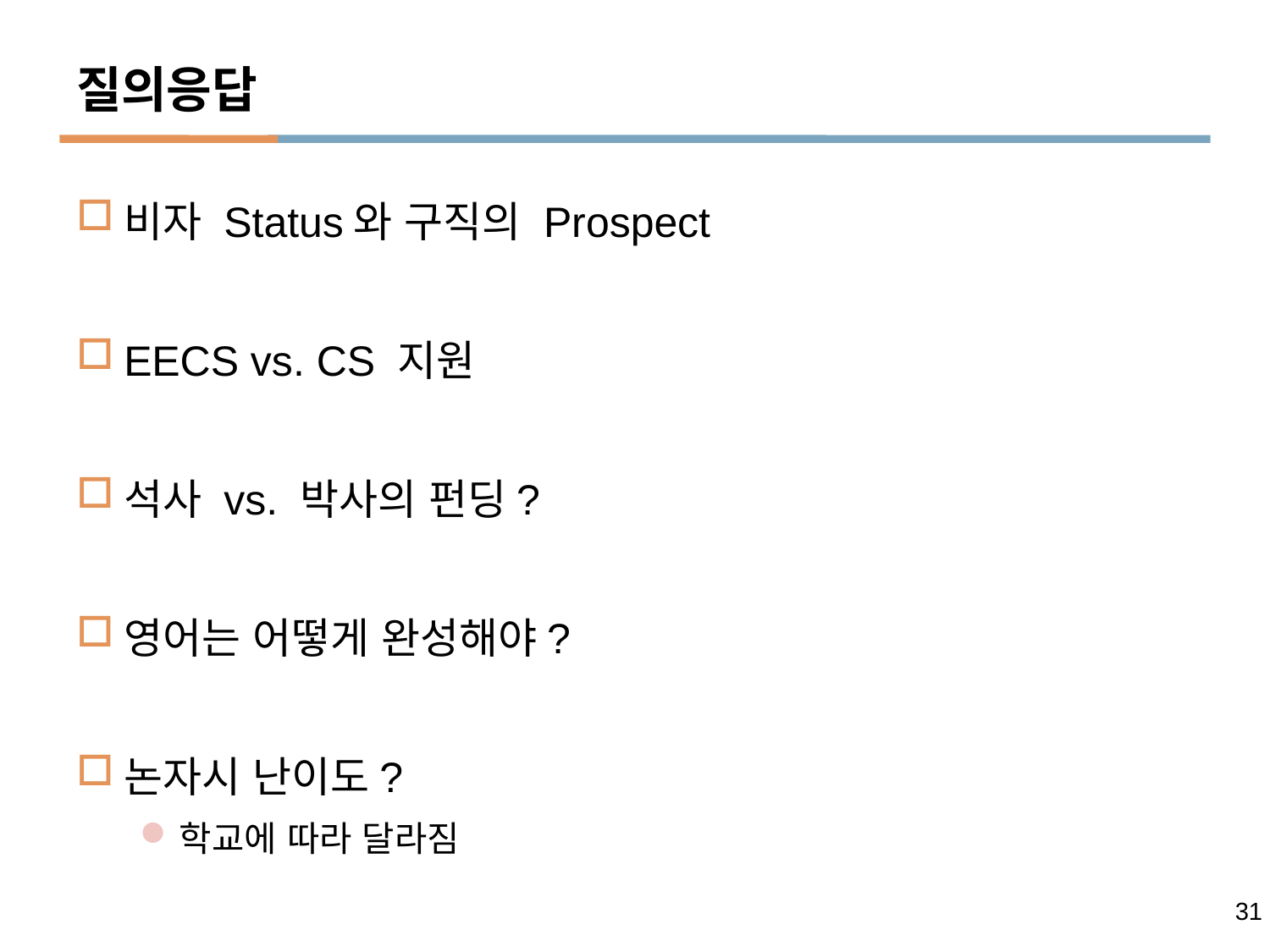

# 질의응답
비자 Status와 구직의 Prospect

EECS vs. CS 지원

석사 vs. 박사의 펀딩?

영어는 어떻게 완성해야?

논자시 난이도?
학교에 따라 달라짐